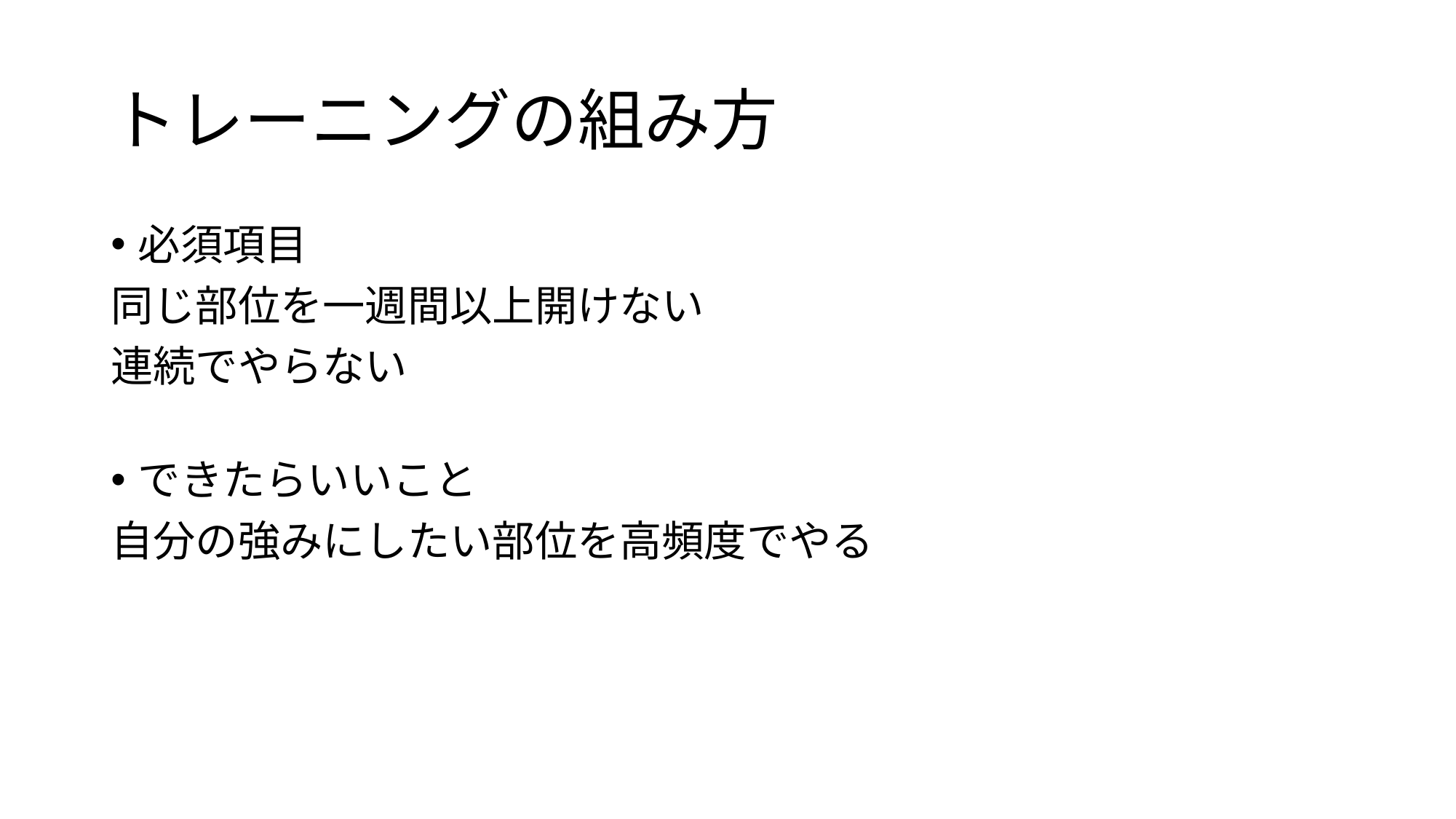

# トレーニングの組み方
必須項目
同じ部位を一週間以上開けない
連続でやらない
できたらいいこと
自分の強みにしたい部位を高頻度でやる